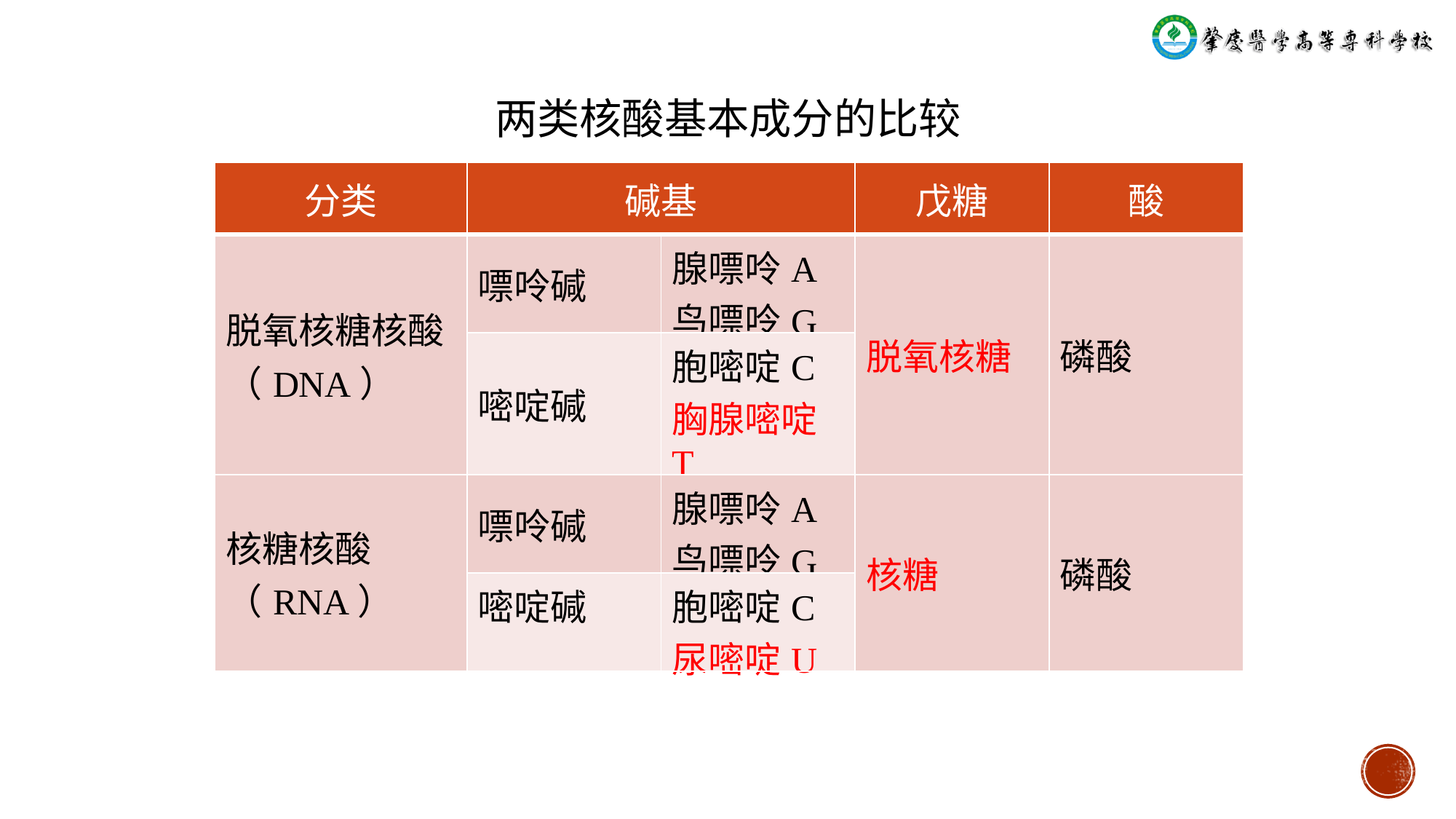

两类核酸基本成分的比较
| 分类 | 碱基 |  | 戊糖 | 酸 |
| --- | --- | --- | --- | --- |
| 脱氧核糖核酸 （DNA） | 嘌呤碱 | 腺嘌呤A 鸟嘌呤G | 脱氧核糖 | 磷酸 |
|  | 嘧啶碱 | 胞嘧啶C 胸腺嘧啶T |  |  |
| 核糖核酸 （RNA） | 嘌呤碱 | 腺嘌呤A 鸟嘌呤G | 核糖 | 磷酸 |
|  | 嘧啶碱 | 胞嘧啶C 尿嘧啶U |  |  |